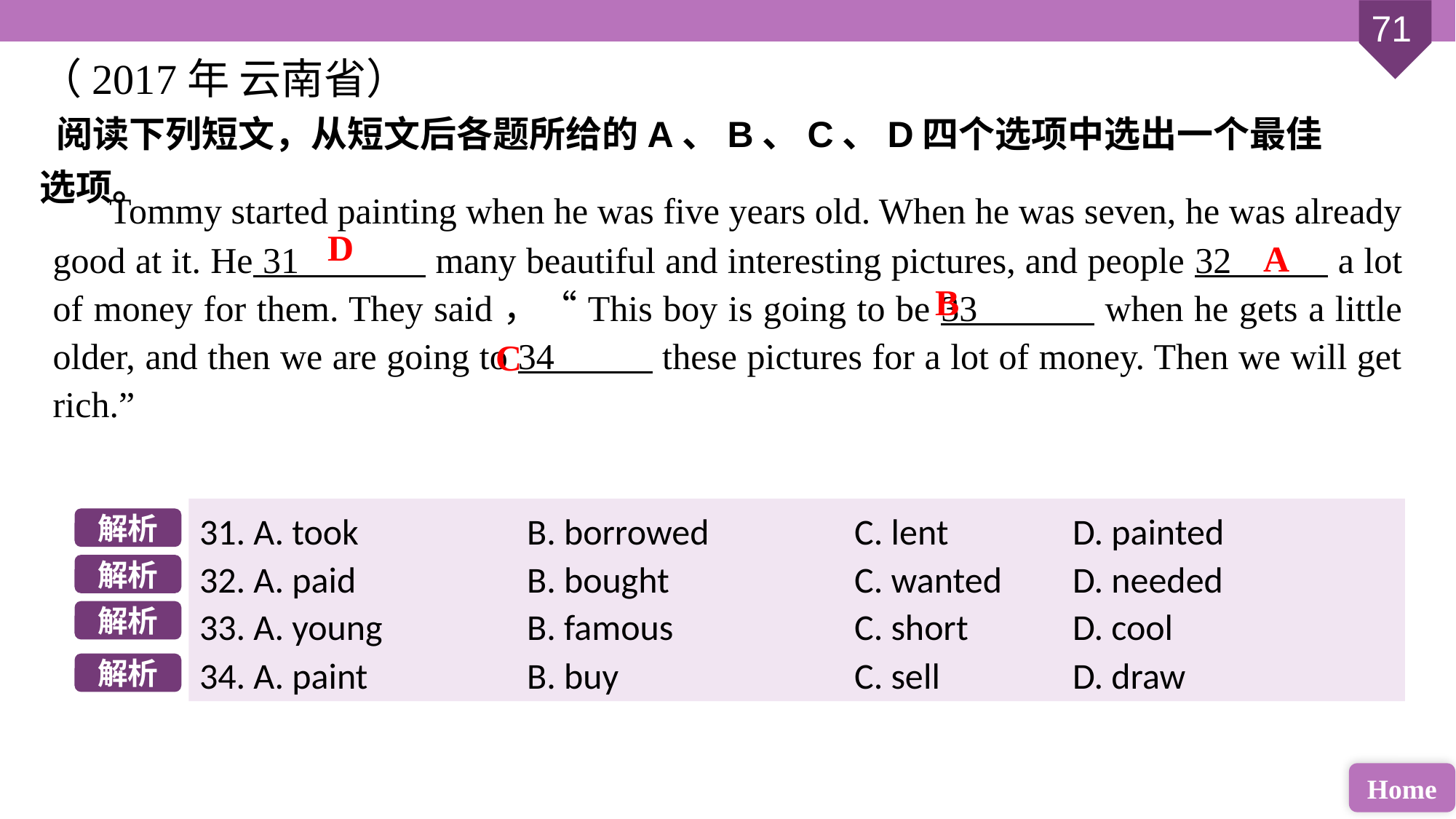

（2017年 云南省）
 阅读下列短文，从短文后各题所给的A、B、C、D四个选项中选出一个最佳选项。
      Tommy started painting when he was five years old. When he was seven, he was already good at it. He 31              many beautiful and interesting pictures, and people 32           a lot of money for them. They said，“This boy is going to be 33            when he gets a little older, and then we are going to 34           these pictures for a lot of money. Then we will get rich.”
D
A
B
C
31. A. took 		B. borrowed 		C. lent 		D. painted
32. A. paid 		B. bought		C. wanted 	D. needed
33. A. young 		B. famous	 	C. short 	D. cool
34. A. paint		B. buy 			C. sell 		D. draw
解析
解析
解析
解析